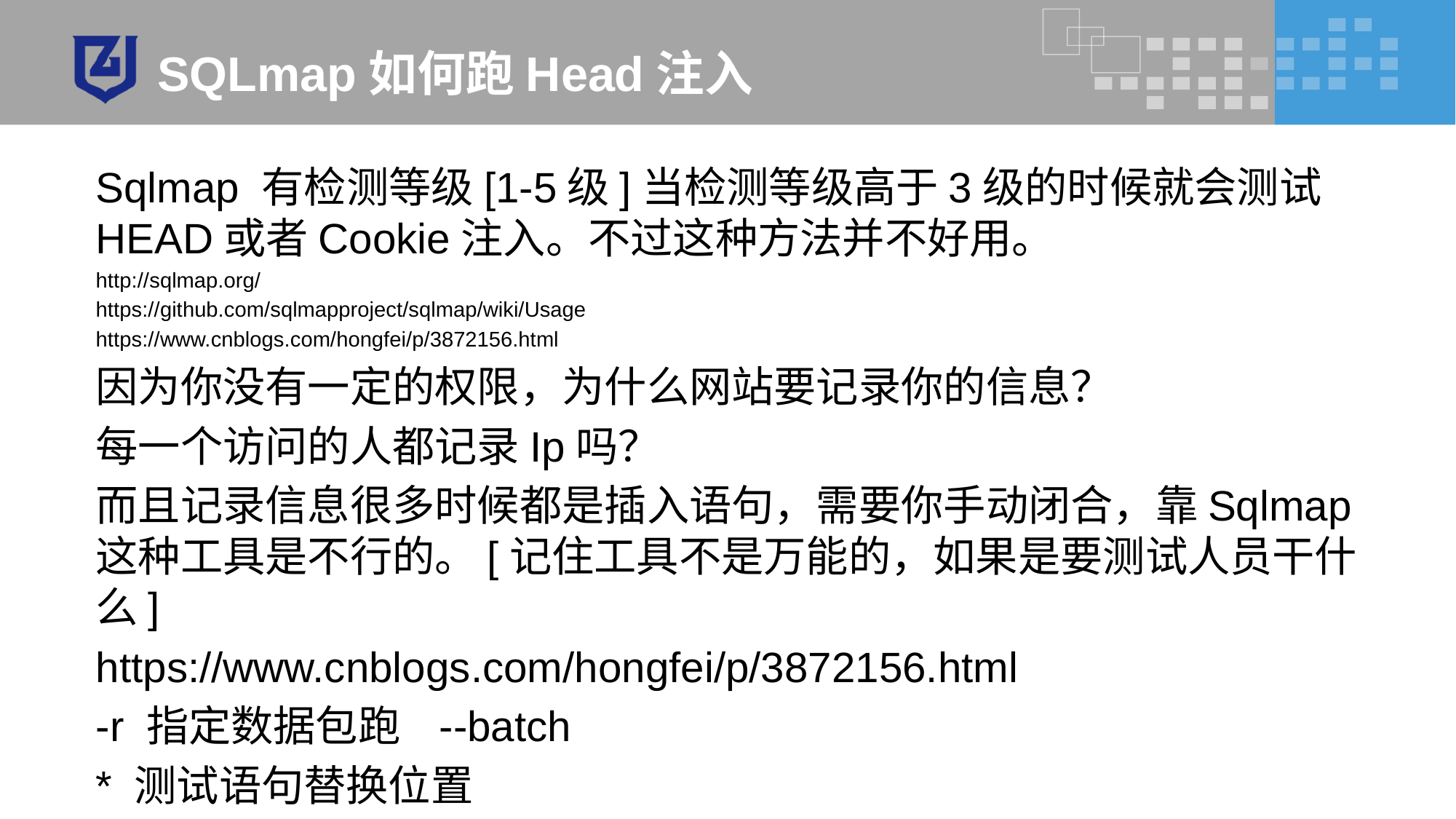

# SQLmap如何跑Head注入
Sqlmap 有检测等级[1-5级]当检测等级高于3级的时候就会测试HEAD或者Cookie注入。不过这种方法并不好用。
http://sqlmap.org/
https://github.com/sqlmapproject/sqlmap/wiki/Usage
https://www.cnblogs.com/hongfei/p/3872156.html
因为你没有一定的权限，为什么网站要记录你的信息？
每一个访问的人都记录Ip吗？
而且记录信息很多时候都是插入语句，需要你手动闭合，靠Sqlmap这种工具是不行的。[记住工具不是万能的，如果是要测试人员干什么]
https://www.cnblogs.com/hongfei/p/3872156.html
-r 指定数据包跑   --batch
* 测试语句替换位置